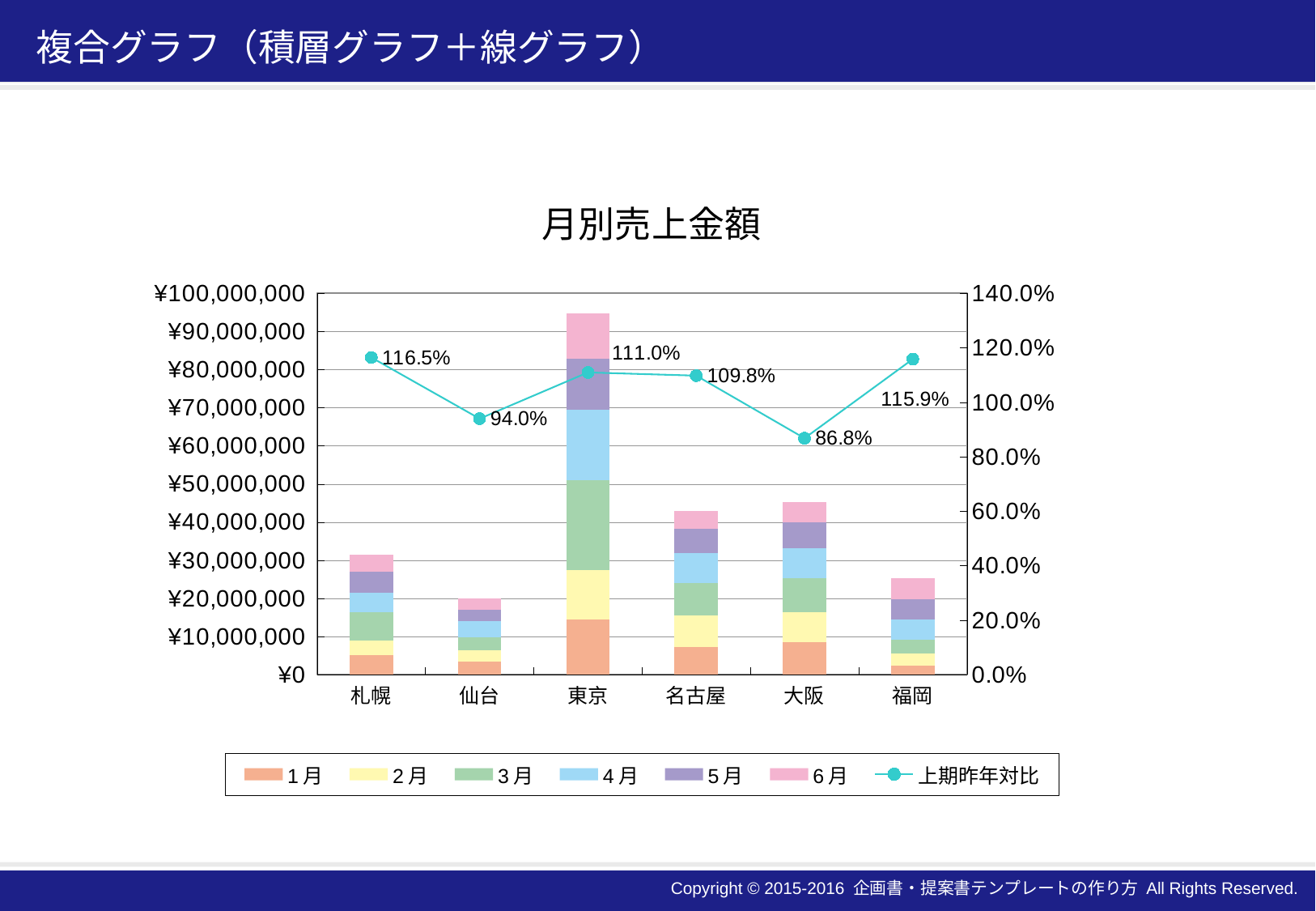

# 複合グラフ（積層グラフ＋線グラフ）

### Chart: 月別売上金額

| Category | 1月 | 2月 | 3月 | 4月 | 5月 | 6月 |  |
|---|---|---|---|---|---|---|---|
| 札幌 | 5200000.0 | 3800000.0 | 7300000.0 | 5250000.0 | 5550000.0 | 4350000.0 | 1.1648148148148147 |
| 仙台 | 3520000.0 | 2900000.0 | 3330000.0 | 4250000.0 | 3000000.0 | 2900000.0 | 0.940231514292464 |
| 東京 | 14510000.0 | 12850000.0 | 23650000.0 | 18420000.0 | 13500000.0 | 11850000.0 | 1.10990104807073 |
| 名古屋 | 7350000.0 | 8250000.0 | 8500000.0 | 7770000.0 | 6350000.0 | 4800000.0 | 1.0981493299298022 |
| 大阪 | 8500000.0 | 7860000.0 | 8880000.0 | 7935000.0 | 6865000.0 | 5250000.0 | 0.8684064195731789 |
| 福岡 | 2450000.0 | 3230000.0 | 3450000.0 | 5260000.0 | 5430000.0 | 5555000.0 | 1.1589403973509933 |